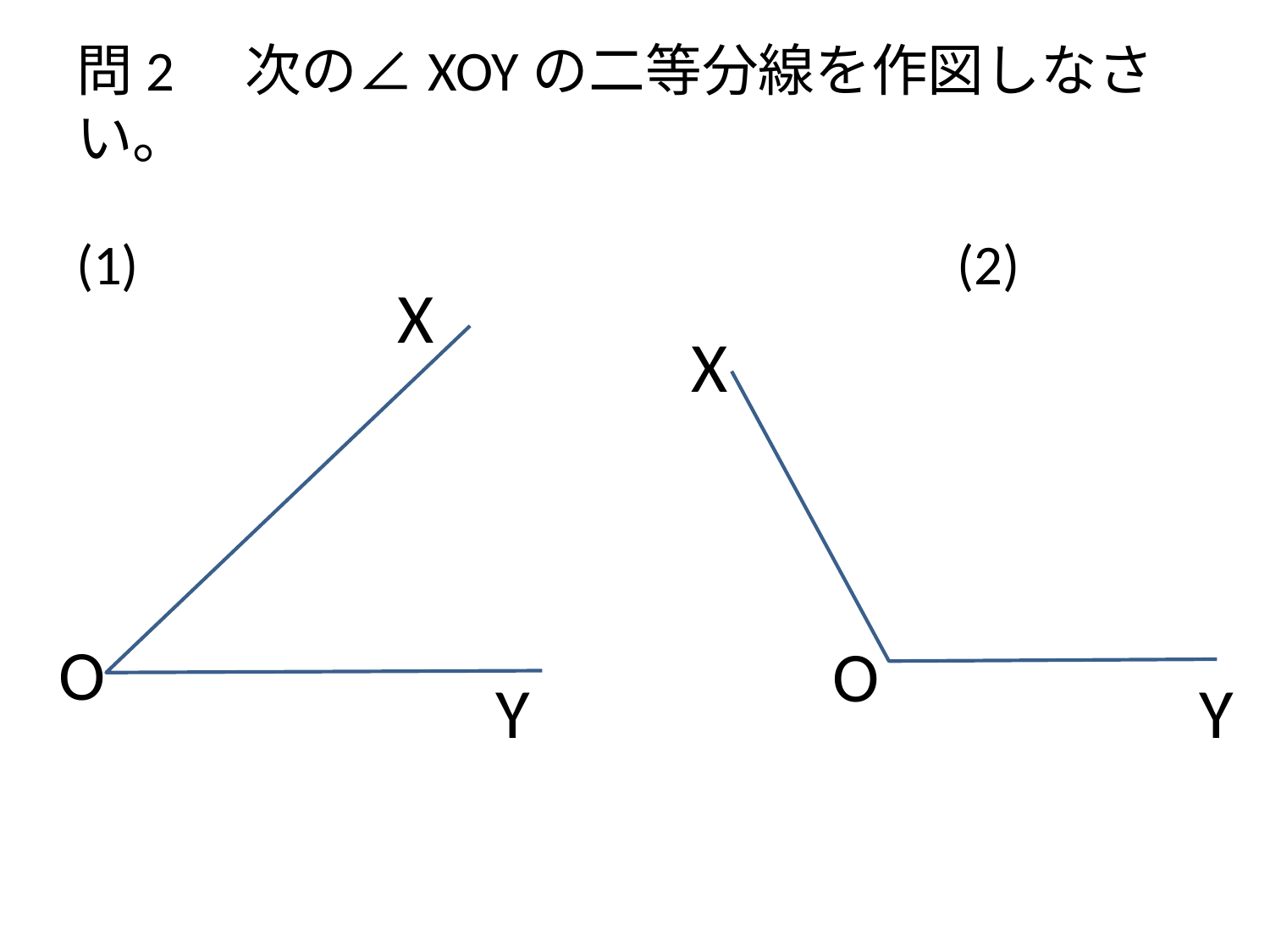

# 問2　次の∠XOYの二等分線を作図しなさい。
(1)　　　　　　　　　　　　　　(2)
X
X

O
O
Y
Y